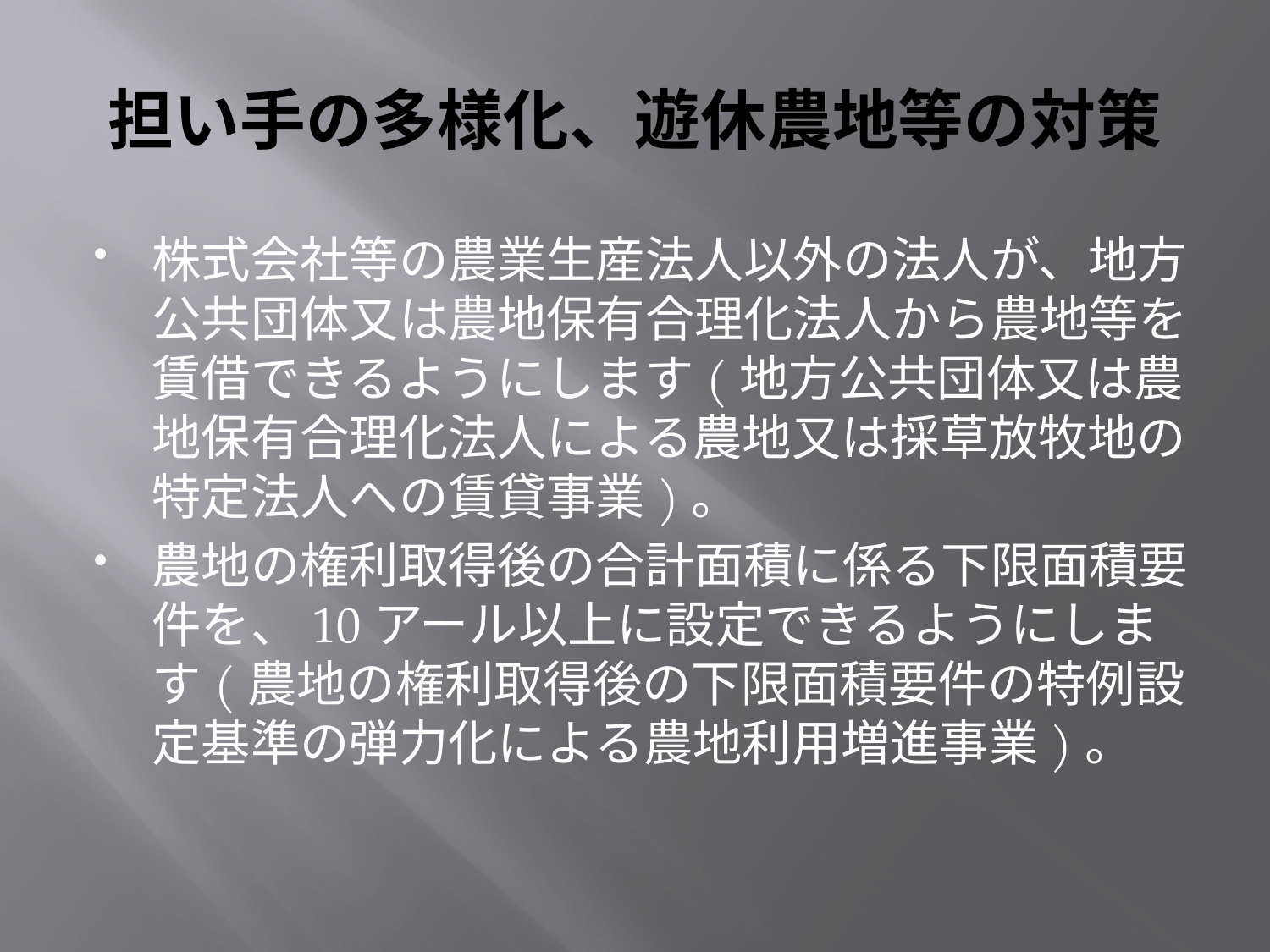

# 担い手の多様化、遊休農地等の対策
株式会社等の農業生産法人以外の法人が、地方公共団体又は農地保有合理化法人から農地等を賃借できるようにします(地方公共団体又は農地保有合理化法人による農地又は採草放牧地の特定法人への賃貸事業)。
農地の権利取得後の合計面積に係る下限面積要件を、10アール以上に設定できるようにします(農地の権利取得後の下限面積要件の特例設定基準の弾力化による農地利用増進事業)。